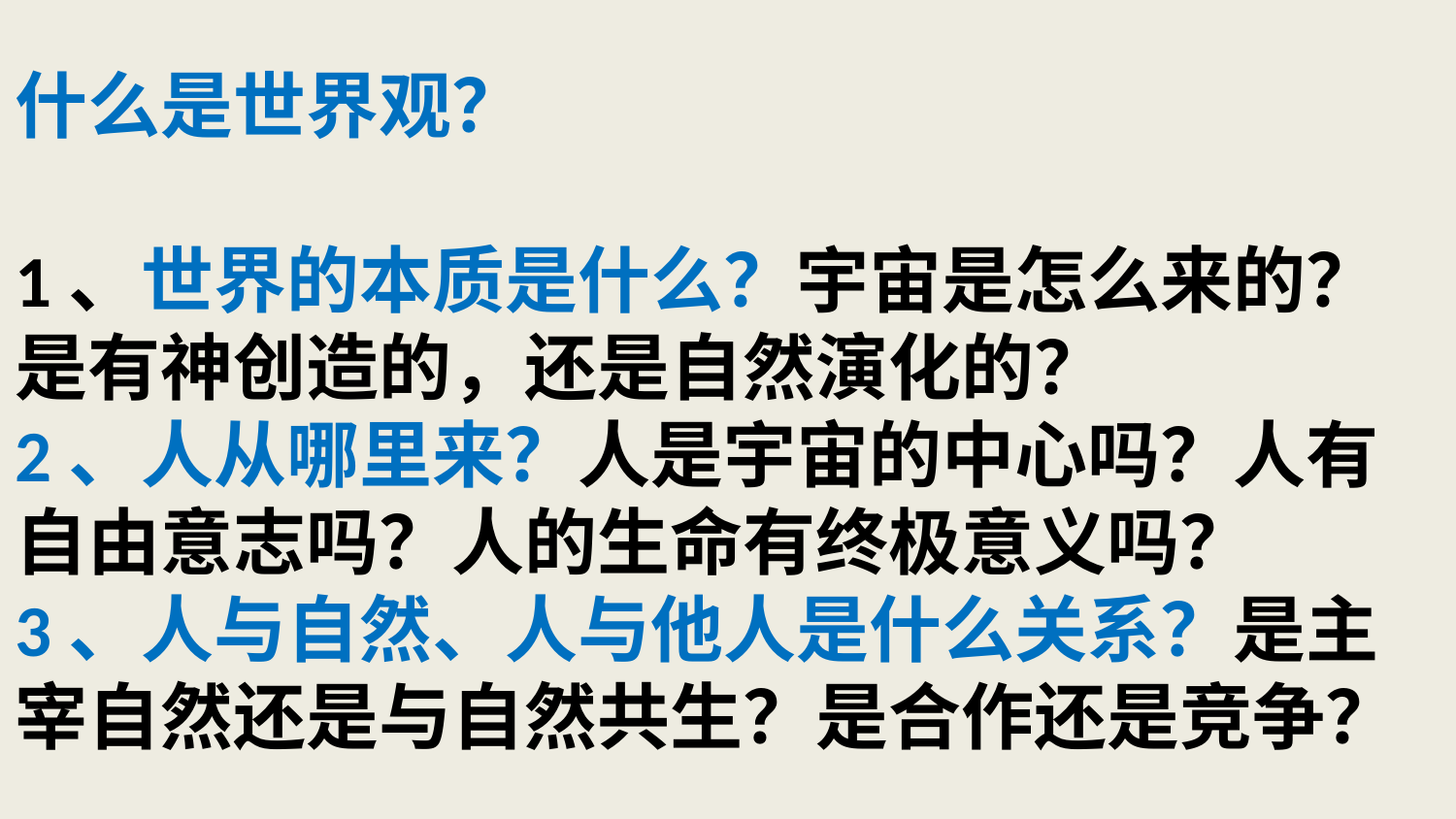

# 什么是世界观？ 1、世界的本质是什么？宇宙是怎么来的？是有神创造的，还是自然演化的？ 2、人从哪里来？人是宇宙的中心吗？人有自由意志吗？人的生命有终极意义吗？ 3、人与自然、人与他人是什么关系？是主宰自然还是与自然共生？是合作还是竞争？